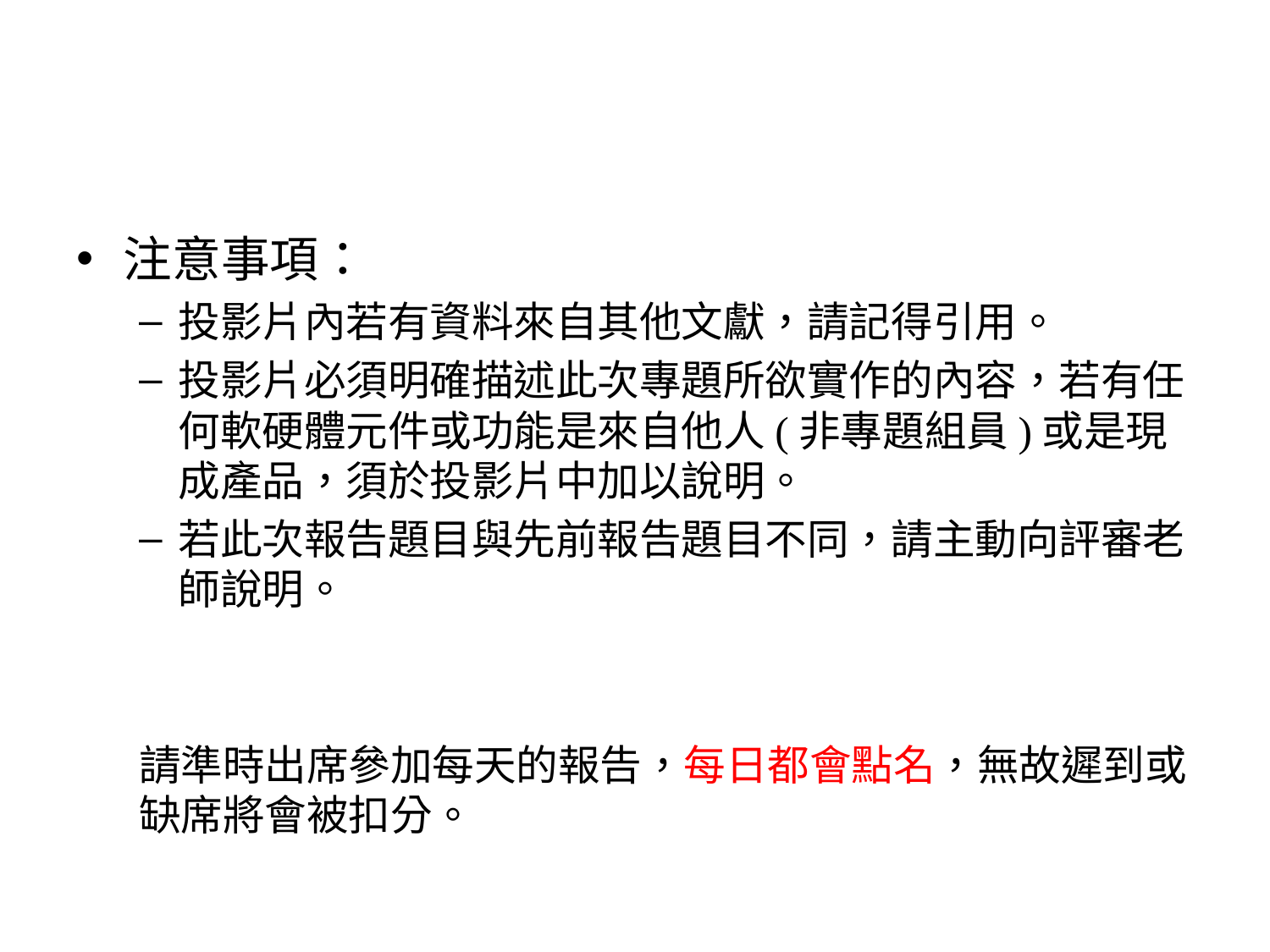

#
注意事項：
投影片內若有資料來自其他文獻，請記得引用。
投影片必須明確描述此次專題所欲實作的內容，若有任何軟硬體元件或功能是來自他人(非專題組員)或是現成產品，須於投影片中加以說明。
若此次報告題目與先前報告題目不同，請主動向評審老師說明。

請準時出席參加每天的報告，每日都會點名，無故遲到或缺席將會被扣分。